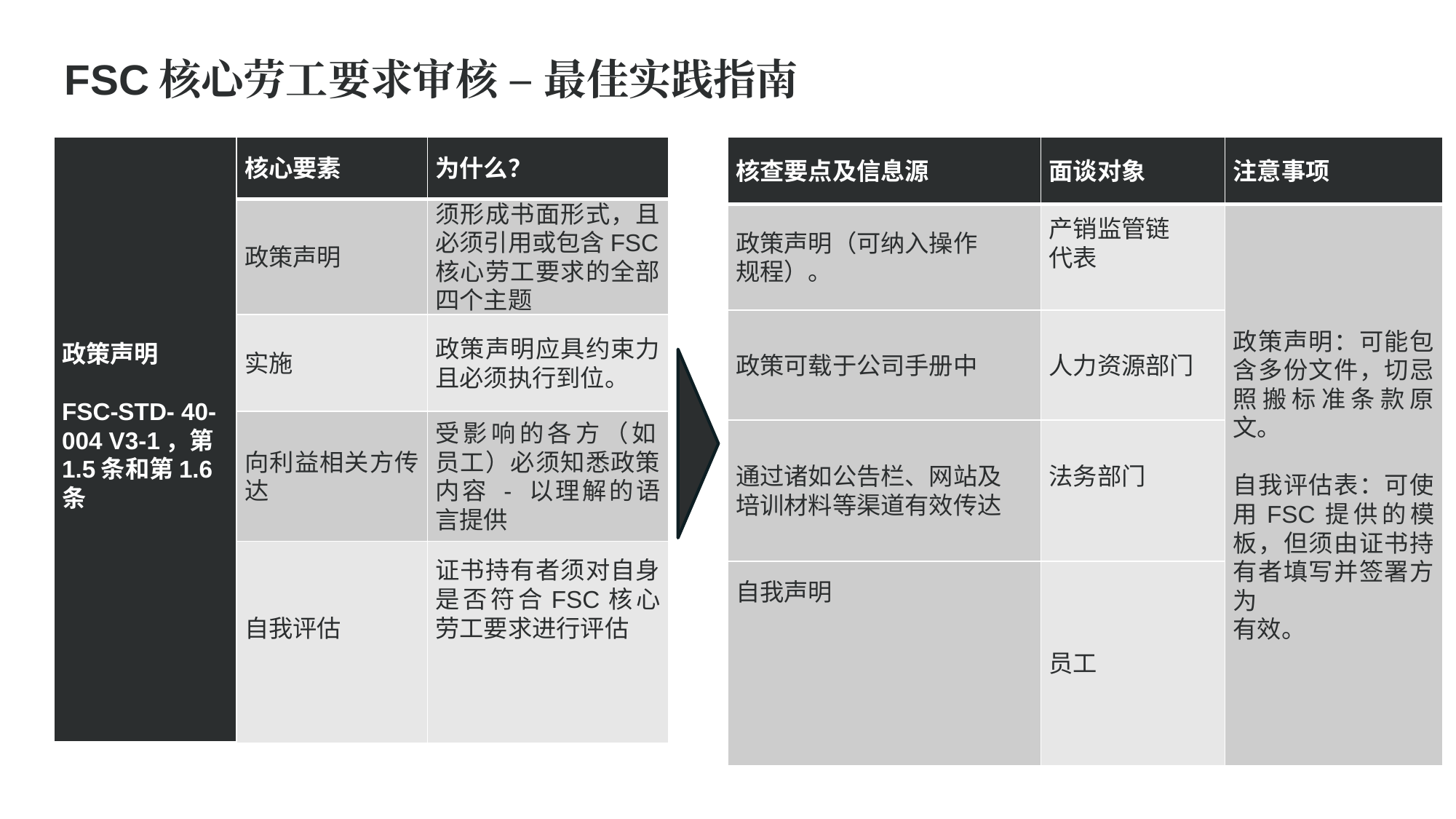

FSC核心劳工要求审核 – 最佳实践指南
| 政策声明 FSC-STD- 40-004 V3-1，第1.5条和第1.6条 | 核心要素 | 为什么？ |
| --- | --- | --- |
| 结社自由和集体谈判（FOA & CB） | 政策声明 | 须形成书面形式，且必须引用或包含FSC核心劳工要求的全部四个主题 |
|  | 实施 | 政策声明应具约束力且必须执行到位。 |
|  | 向利益相关方传达 | 受影响的各方（如 员工）必须知悉政策内容 - 以理解的语言提供 |
|  | 自我评估 | 证书持有者须对自身是否符合FSC核心劳工要求进行评估 |
| 核查要点及信息源 | 面谈对象 | 注意事项 |
| --- | --- | --- |
| 政策声明（可纳入操作 规程）。 | 产销监管链 代表 | 政策声明：可能包含多份文件，切忌照搬标准条款原文。 自我评估表：可使用FSC提供的模板，但须由证书持有者填写并签署方为 有效。 |
| 政策可载于公司手册中 | 人力资源部门 |  |
| 通过诸如公告栏、网站及 培训材料等渠道有效传达 | 法务部门 |  |
| 自我声明 | 员工 |  |